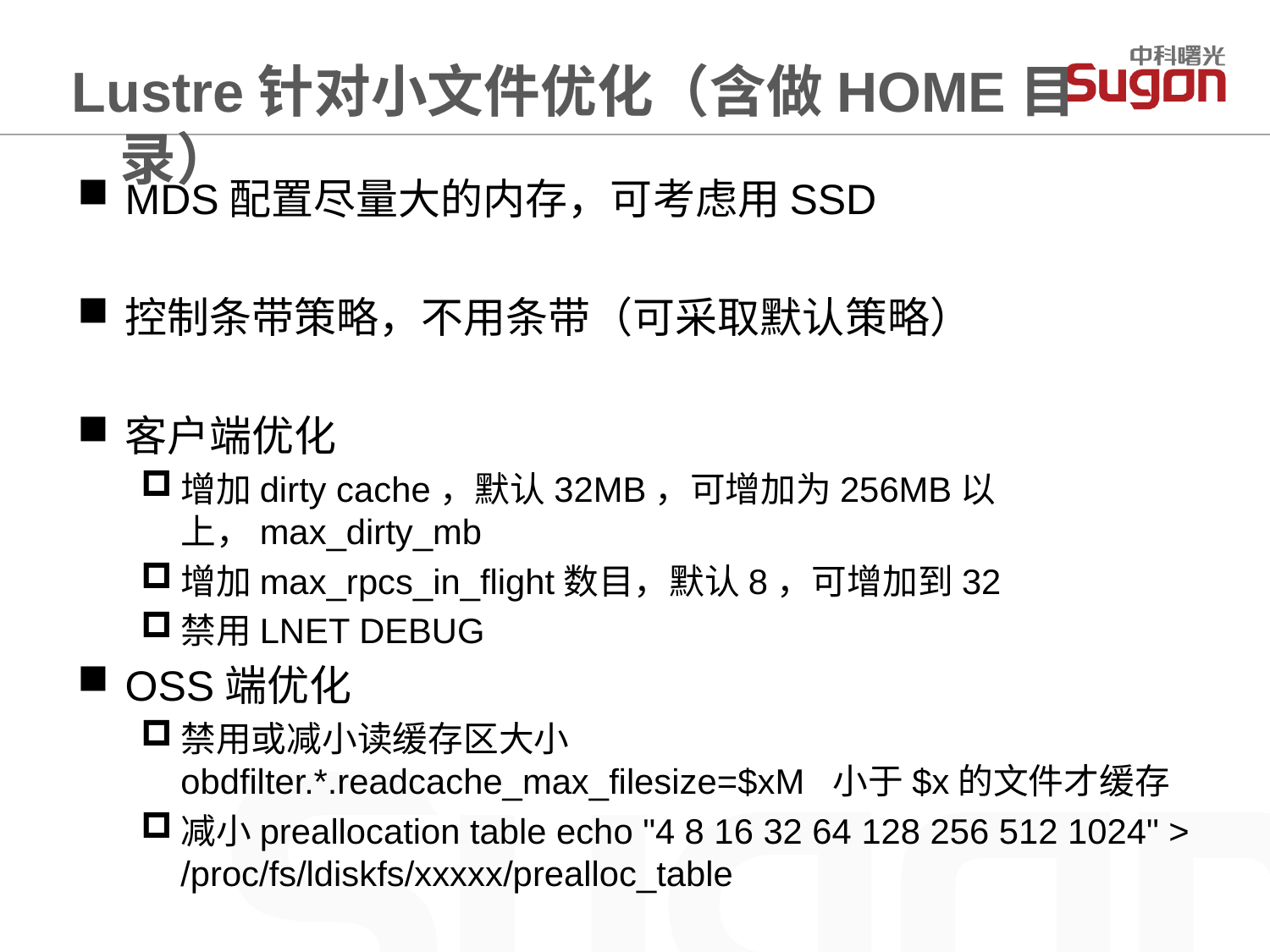

Lustre针对小文件优化（含做HOME目录）
MDS配置尽量大的内存，可考虑用SSD

控制条带策略，不用条带（可采取默认策略）

客户端优化
增加dirty cache，默认32MB，可增加为256MB以上，max_dirty_mb
增加max_rpcs_in_flight数目，默认8，可增加到32
禁用LNET DEBUG
OSS端优化
禁用或减小读缓存区大小obdfilter.*.readcache_max_filesize=$xM  小于$x的文件才缓存
减小preallocation table echo "4 8 16 32 64 128 256 512 1024" > /proc/fs/ldiskfs/xxxxx/prealloc_table